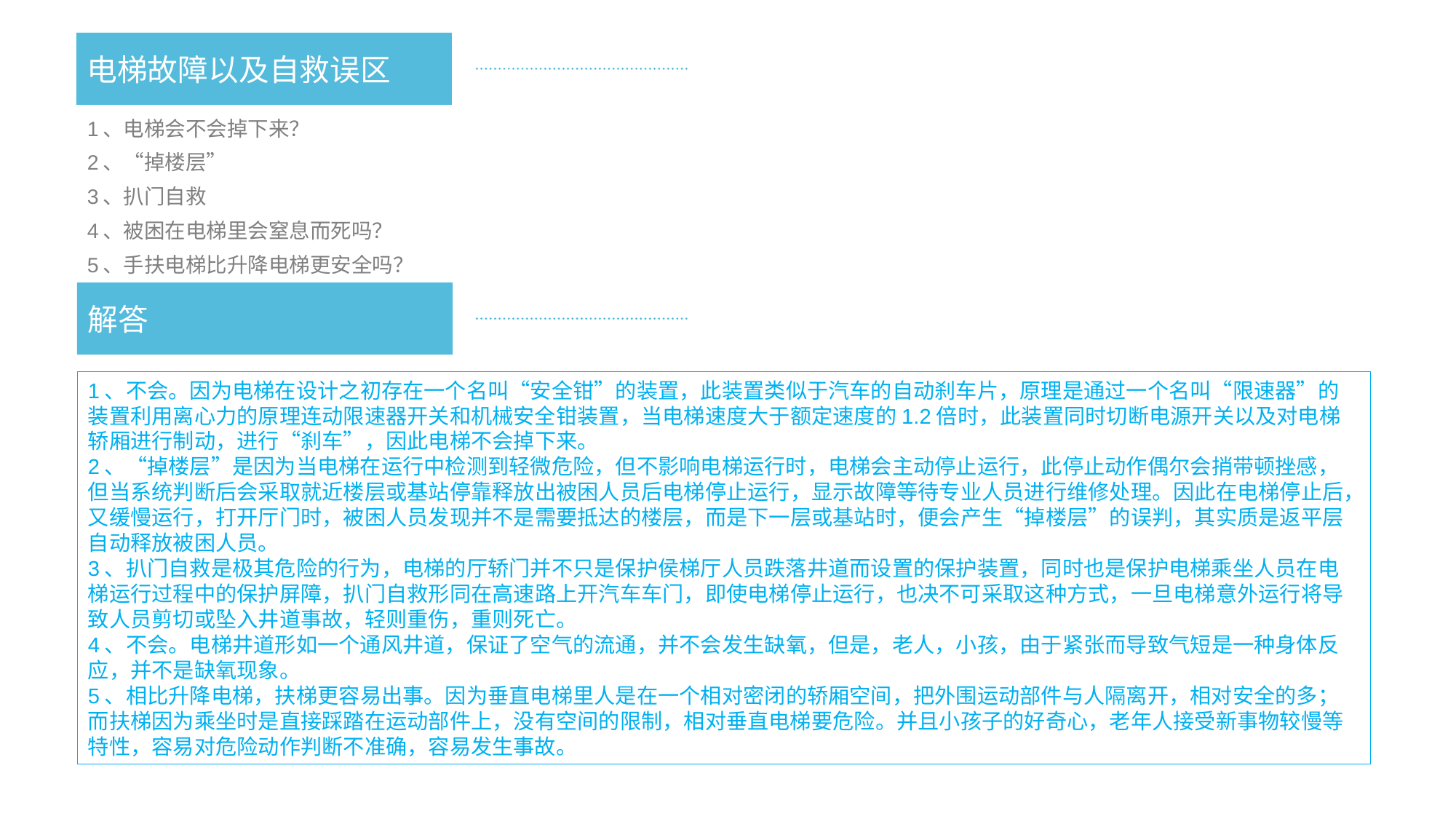

电梯故障以及自救误区

1、电梯会不会掉下来？
2、“掉楼层”
3、扒门自救
4、被困在电梯里会窒息而死吗？
5、手扶电梯比升降电梯更安全吗？
解答

1、不会。因为电梯在设计之初存在一个名叫“安全钳”的装置，此装置类似于汽车的自动刹车片，原理是通过一个名叫“限速器”的装置利用离心力的原理连动限速器开关和机械安全钳装置，当电梯速度大于额定速度的1.2倍时，此装置同时切断电源开关以及对电梯轿厢进行制动，进行“刹车”，因此电梯不会掉下来。
2、“掉楼层”是因为当电梯在运行中检测到轻微危险，但不影响电梯运行时，电梯会主动停止运行，此停止动作偶尔会捎带顿挫感，但当系统判断后会采取就近楼层或基站停靠释放出被困人员后电梯停止运行，显示故障等待专业人员进行维修处理。因此在电梯停止后，又缓慢运行，打开厅门时，被困人员发现并不是需要抵达的楼层，而是下一层或基站时，便会产生“掉楼层”的误判，其实质是返平层自动释放被困人员。
3、扒门自救是极其危险的行为，电梯的厅轿门并不只是保护侯梯厅人员跌落井道而设置的保护装置，同时也是保护电梯乘坐人员在电梯运行过程中的保护屏障，扒门自救形同在高速路上开汽车车门，即使电梯停止运行，也决不可采取这种方式，一旦电梯意外运行将导致人员剪切或坠入井道事故，轻则重伤，重则死亡。
4、不会。电梯井道形如一个通风井道，保证了空气的流通，并不会发生缺氧，但是，老人，小孩，由于紧张而导致气短是一种身体反应，并不是缺氧现象。
5、相比升降电梯，扶梯更容易出事。因为垂直电梯里人是在一个相对密闭的轿厢空间，把外围运动部件与人隔离开，相对安全的多；而扶梯因为乘坐时是直接踩踏在运动部件上，没有空间的限制，相对垂直电梯要危险。并且小孩子的好奇心，老年人接受新事物较慢等特性，容易对危险动作判断不准确，容易发生事故。